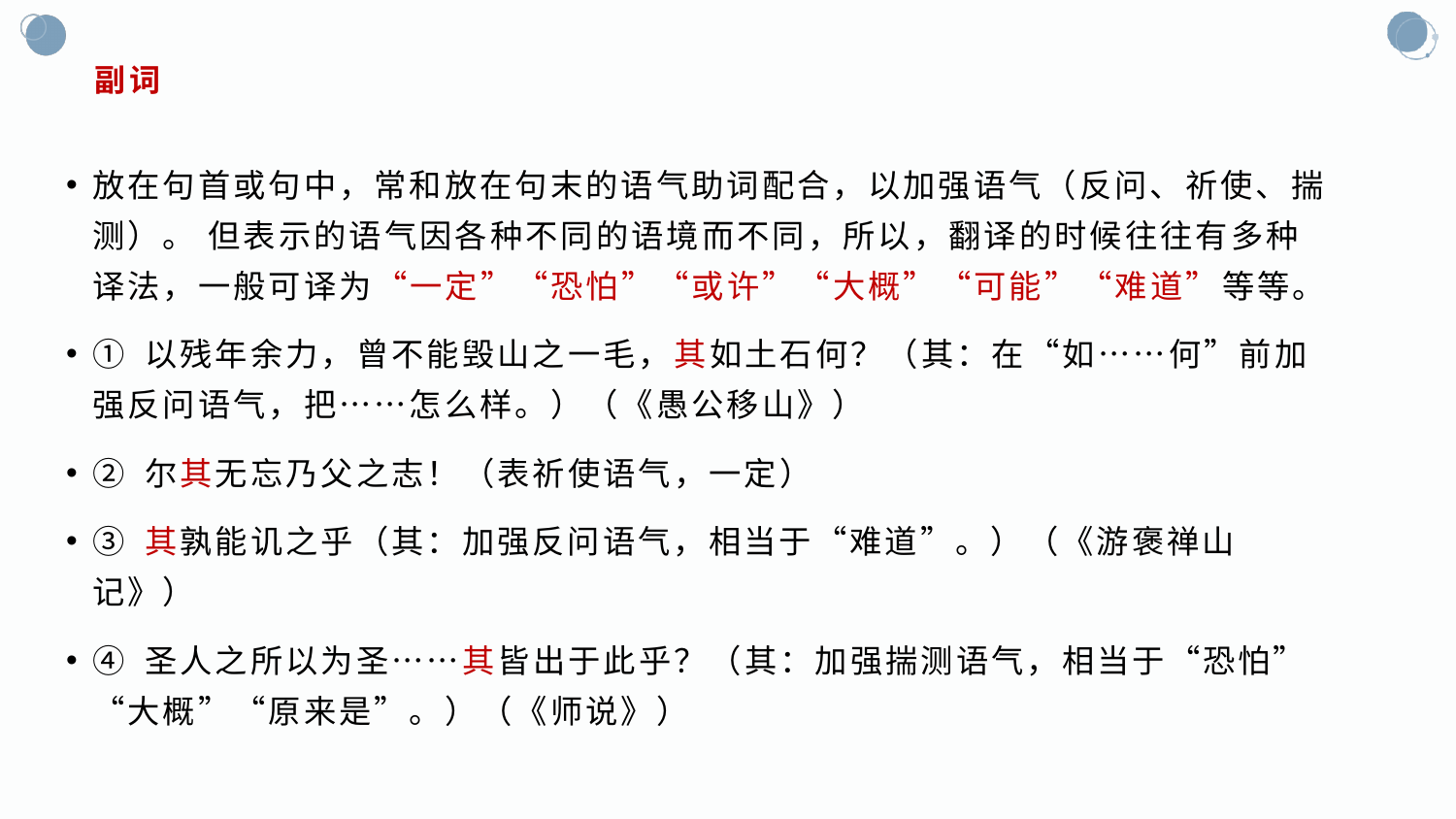

# 副词
放在句首或句中，常和放在句末的语气助词配合，以加强语气（反问、祈使、揣测）。 但表示的语气因各种不同的语境而不同，所以，翻译的时候往往有多种译法，一般可译为“一定”“恐怕”“或许”“大概”“可能”“难道”等等。
① 以残年余力，曾不能毁山之一毛，其如土石何？（其：在“如……何”前加强反问语气，把……怎么样。）（《愚公移山》）
② 尔其无忘乃父之志！（表祈使语气，一定）
③ 其孰能讥之乎（其：加强反问语气，相当于“难道”。）（《游褒禅山记》）
④ 圣人之所以为圣……其皆出于此乎？（其：加强揣测语气，相当于“恐怕”“大概”“原来是”。）（《师说》）